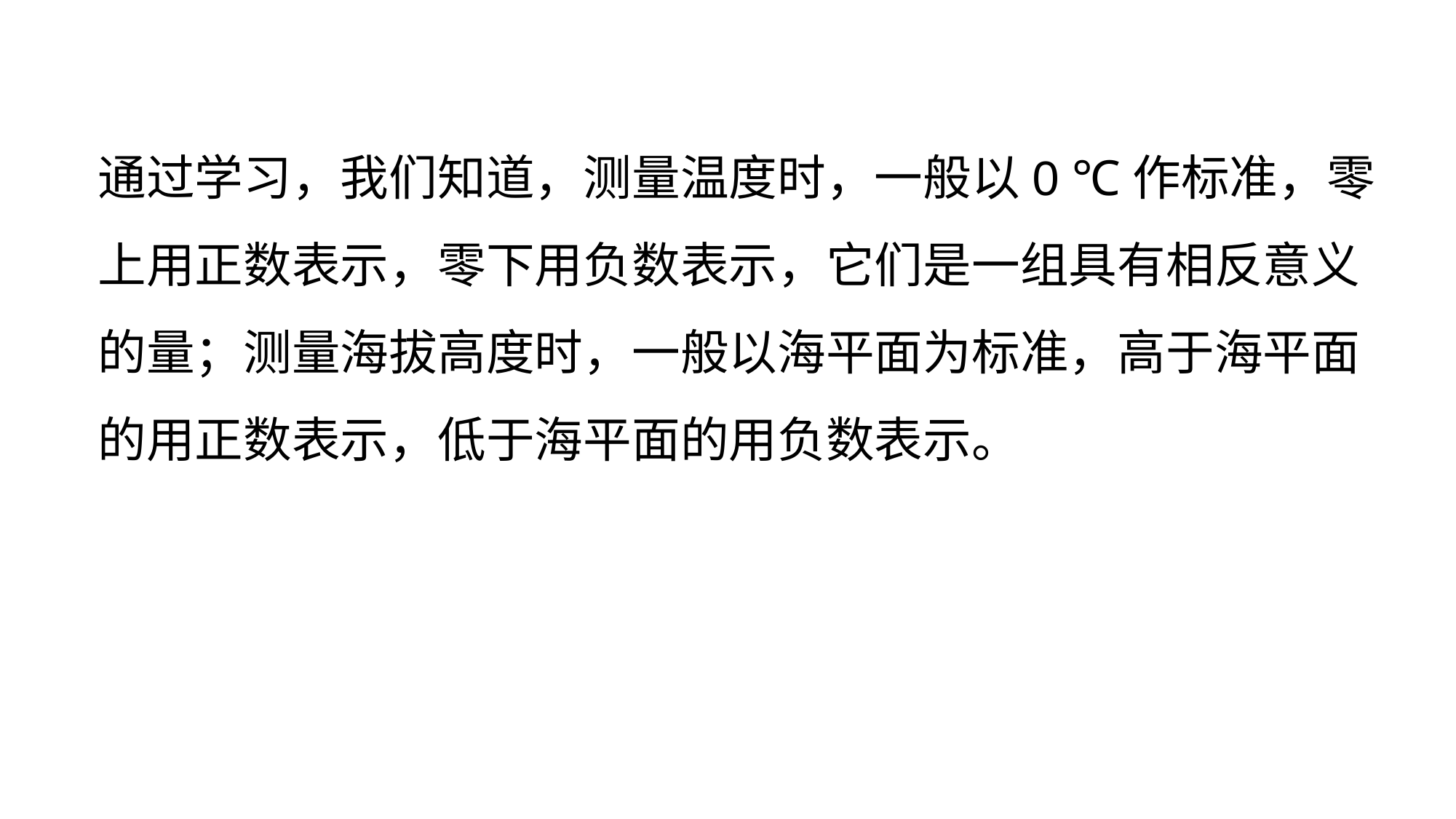

通过学习，我们知道，测量温度时，一般以0 ℃作标准，零上用正数表示，零下用负数表示，它们是一组具有相反意义的量；测量海拔高度时，一般以海平面为标准，高于海平面的用正数表示，低于海平面的用负数表示。